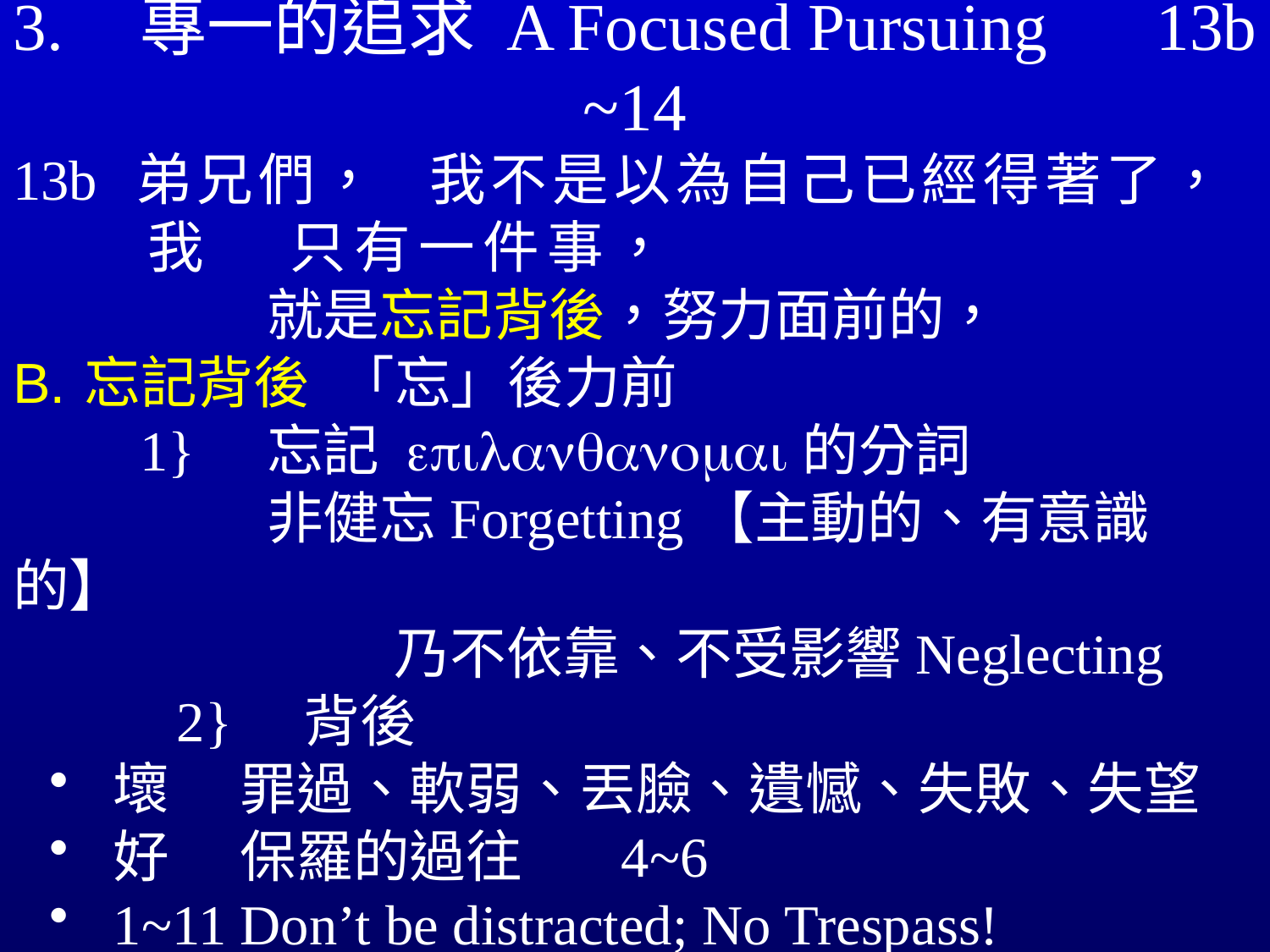

# 3.	專一的追求 A Focused Pursuing	13b ~14
13b 弟兄們，	我不是以為自己已經得著了，		我	只有一件事，							就是忘記背後，努力面前的，
忘記背後	「忘」後力前
	1}	忘記 επιλανθανομαι的分詞
		非健忘Forgetting【主動的、有意識的】
	乃不依靠、不受影響Neglecting
	2}	背後
壞	罪過、軟弱、丟臉、遺憾、失敗、失望
好	保羅的過往	4~6
1~11	Don’t be distracted; No Trespass!